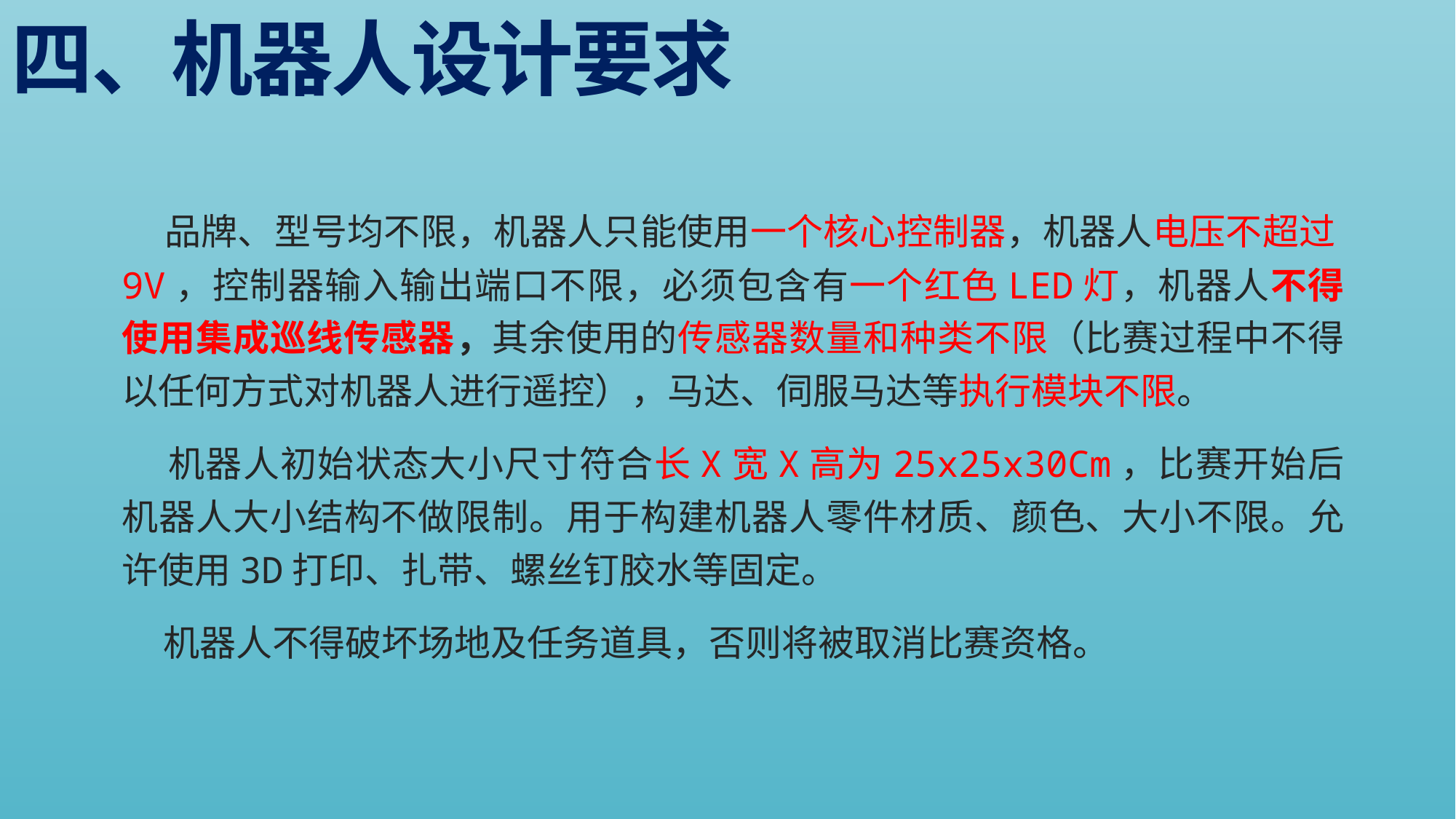

# 四、机器人设计要求
    品牌、型号均不限，机器人只能使用一个核心控制器，机器人电压不超过9V，控制器输入输出端口不限，必须包含有一个红色LED灯，机器人不得使用集成巡线传感器，其余使用的传感器数量和种类不限（比赛过程中不得以任何方式对机器人进行遥控），马达、伺服马达等执行模块不限。
    机器人初始状态大小尺寸符合长X宽X高为25x25x30Cm，比赛开始后机器人大小结构不做限制。用于构建机器人零件材质、颜色、大小不限。允许使用3D打印、扎带、螺丝钉胶水等固定。
    机器人不得破坏场地及任务道具，否则将被取消比赛资格。